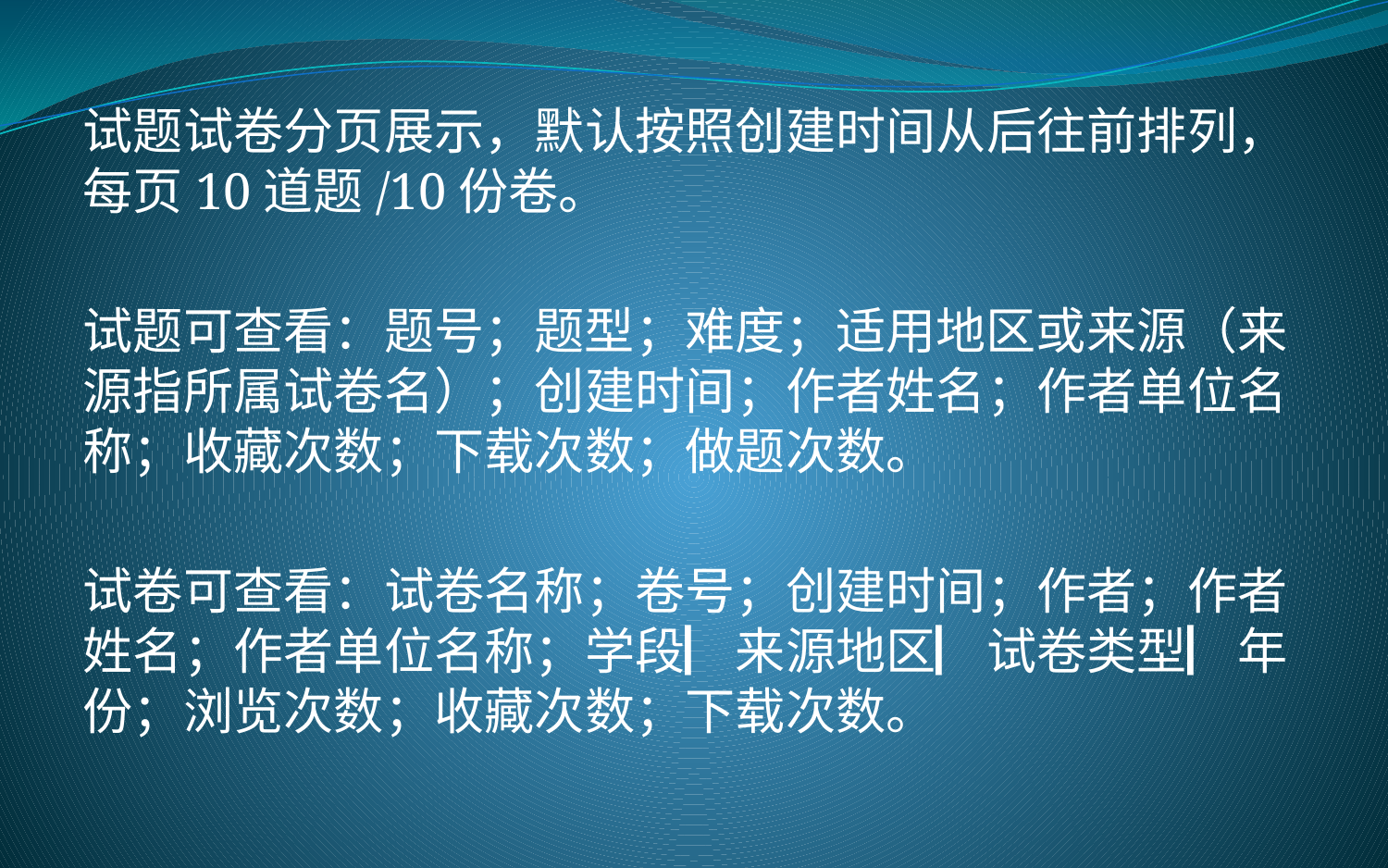

试题试卷分页展示，默认按照创建时间从后往前排列，每页10道题/10份卷。

试题可查看：题号；题型；难度；适用地区或来源（来源指所属试卷名）；创建时间；作者姓名；作者单位名称；收藏次数；下载次数；做题次数。

试卷可查看：试卷名称；卷号；创建时间；作者；作者姓名；作者单位名称；学段▏来源地区▏试卷类型▏年份；浏览次数；收藏次数；下载次数。